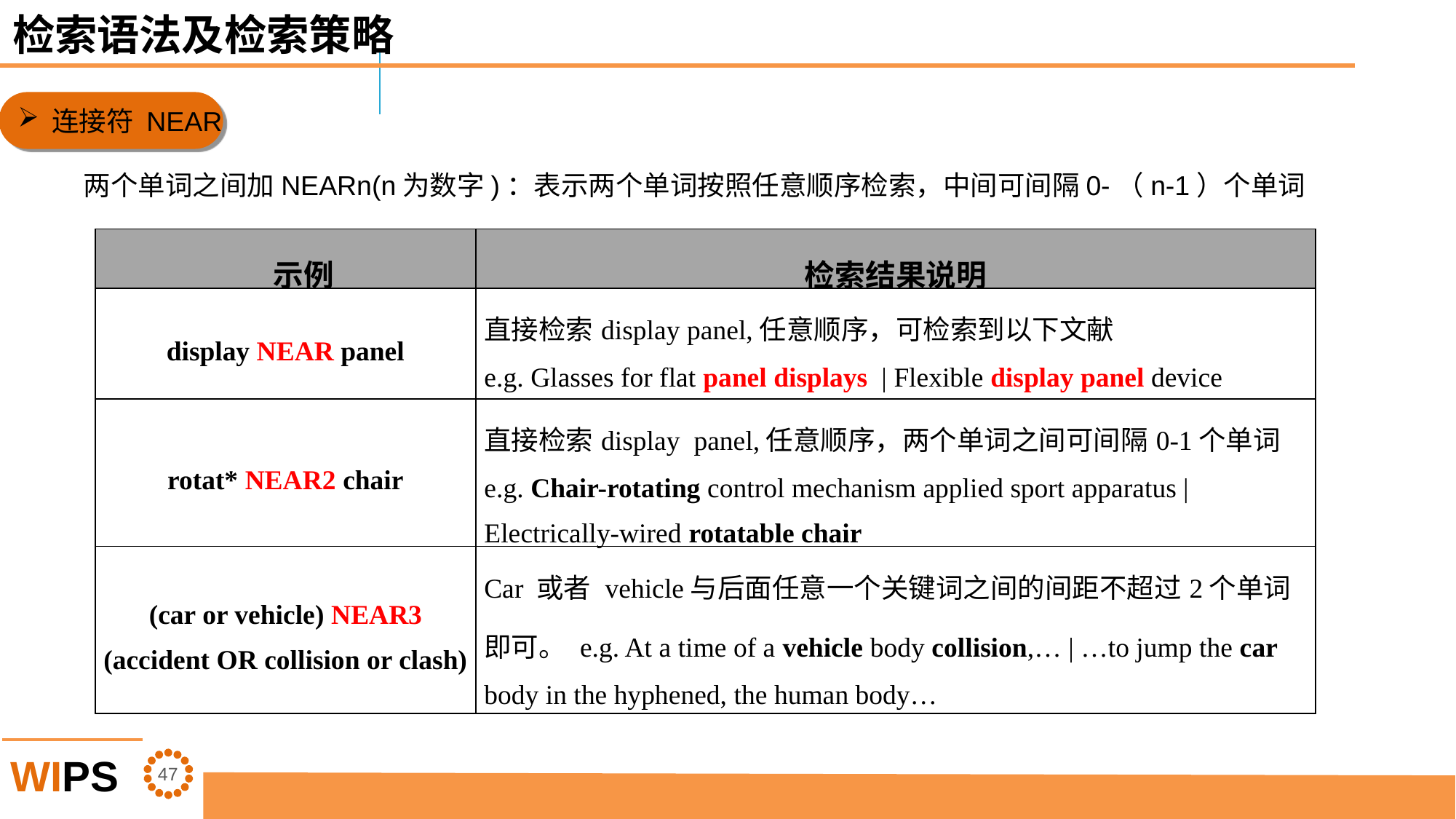

检索语法及检索策略
连接符 NEAR
两个单词之间加NEARn(n为数字)：表示两个单词按照任意顺序检索，中间可间隔0-（n-1）个单词
| 示例 | 检索结果说明 |
| --- | --- |
| display NEAR panel | 直接检索display panel,任意顺序，可检索到以下文献 e.g. Glasses for flat panel displays | Flexible display panel device |
| rotat\* NEAR2 chair | 直接检索display panel,任意顺序，两个单词之间可间隔0-1个单词 e.g. Chair-rotating control mechanism applied sport apparatus | Electrically-wired rotatable chair |
| (car or vehicle) NEAR3 (accident OR collision or clash) | Car 或者 vehicle与后面任意一个关键词之间的间距不超过2个单词即可。 e.g. At a time of a vehicle body collision,… | …to jump the car body in the hyphened, the human body… |
47